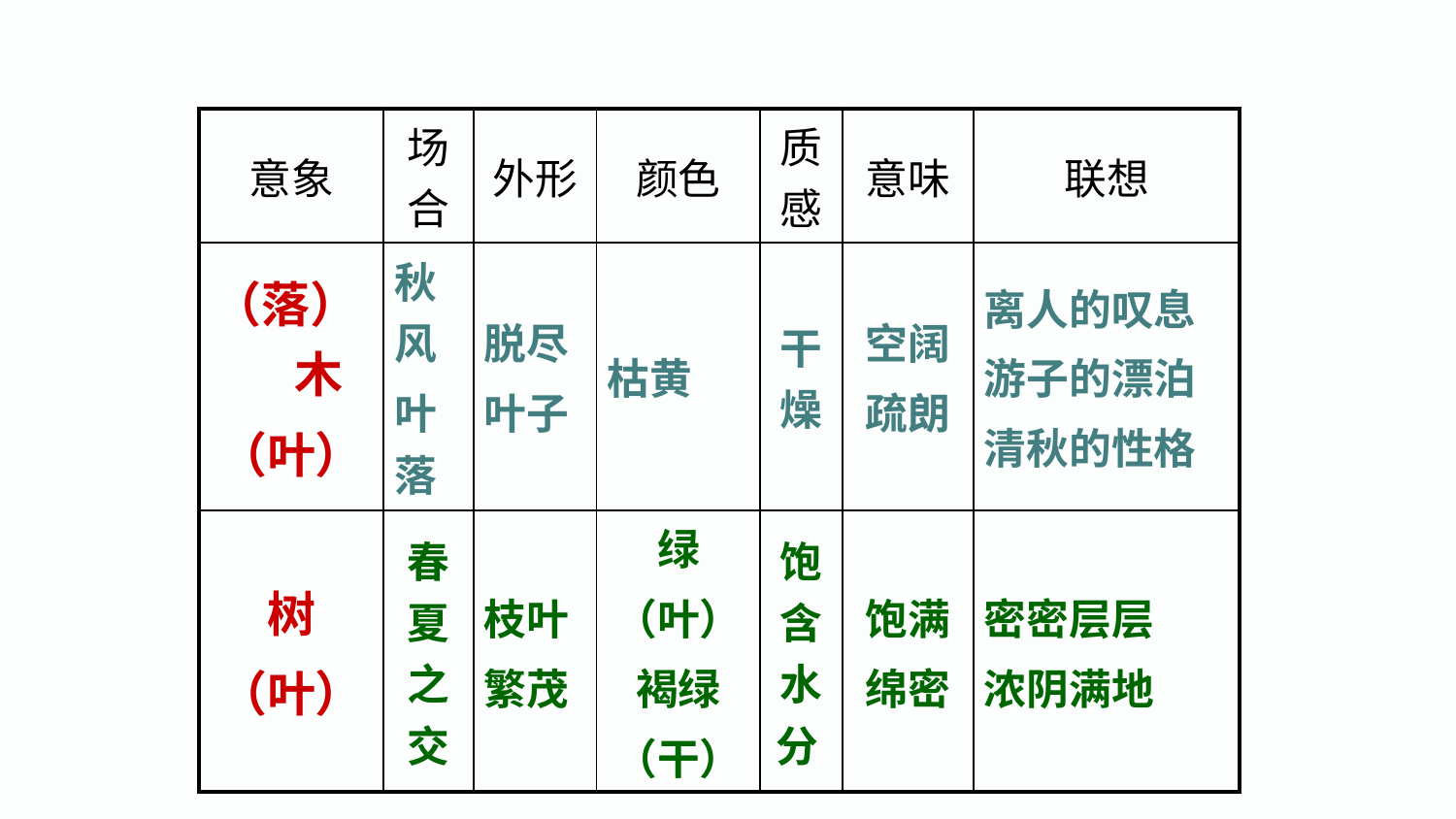

| 意象 | 场合 | 外形 | 颜色 | 质感 | 意味 | 联想 |
| --- | --- | --- | --- | --- | --- | --- |
| （落） 木 （叶） | 秋风 叶落 | 脱尽 叶子 | 枯黄 | 干燥 | 空阔 疏朗 | 离人的叹息 游子的漂泊 清秋的性格 |
| 树 （叶） | 春夏之交 | 枝叶 繁茂 | 绿 （叶） 褐绿 （干） | 饱含水分 | 饱满 绵密 | 密密层层 浓阴满地 |